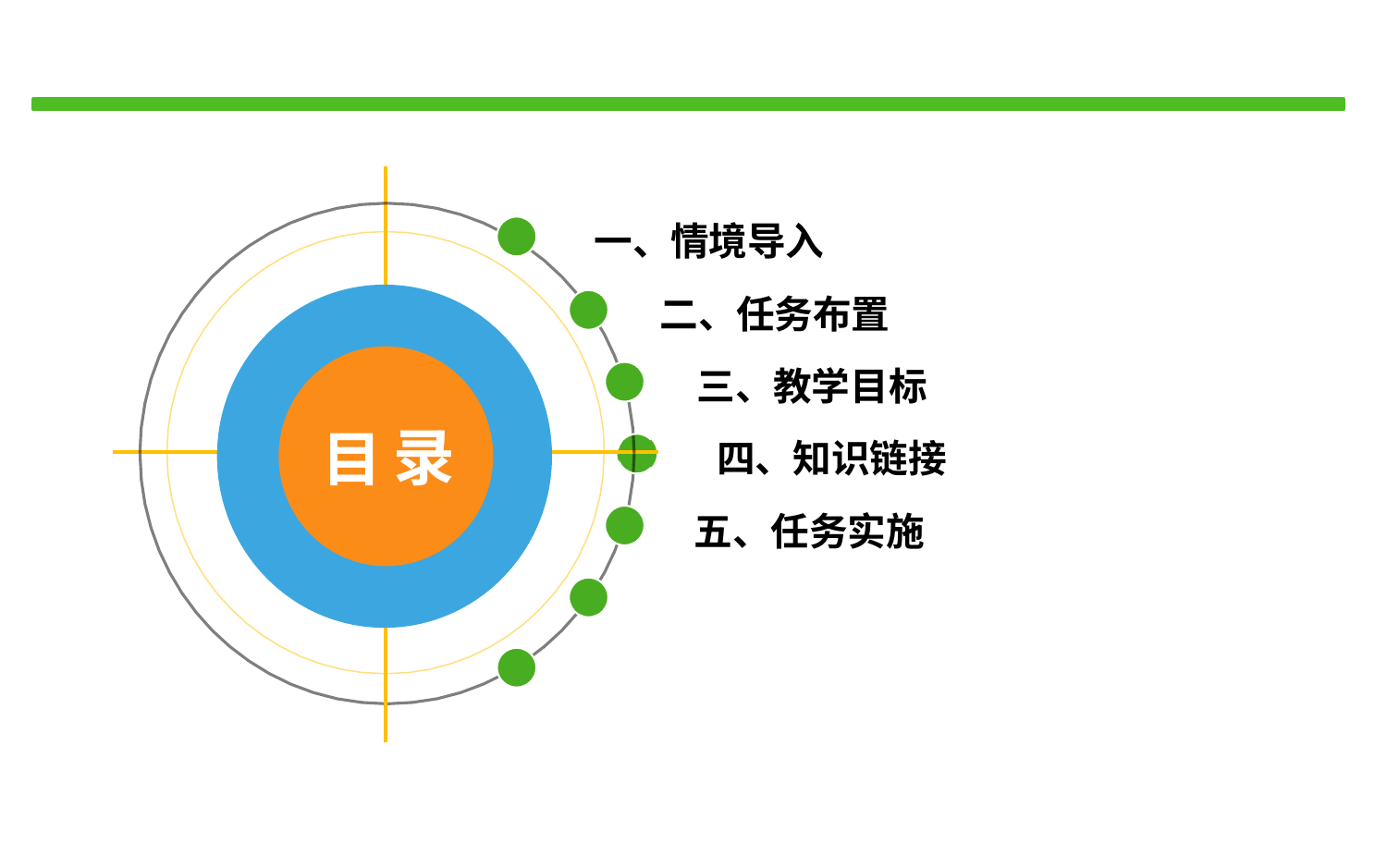

|  |  |
| --- | --- |
|  |  |

一、情境导入
二、任务布置
三、教学目标
四、知识链接
五、任务实施

录

目